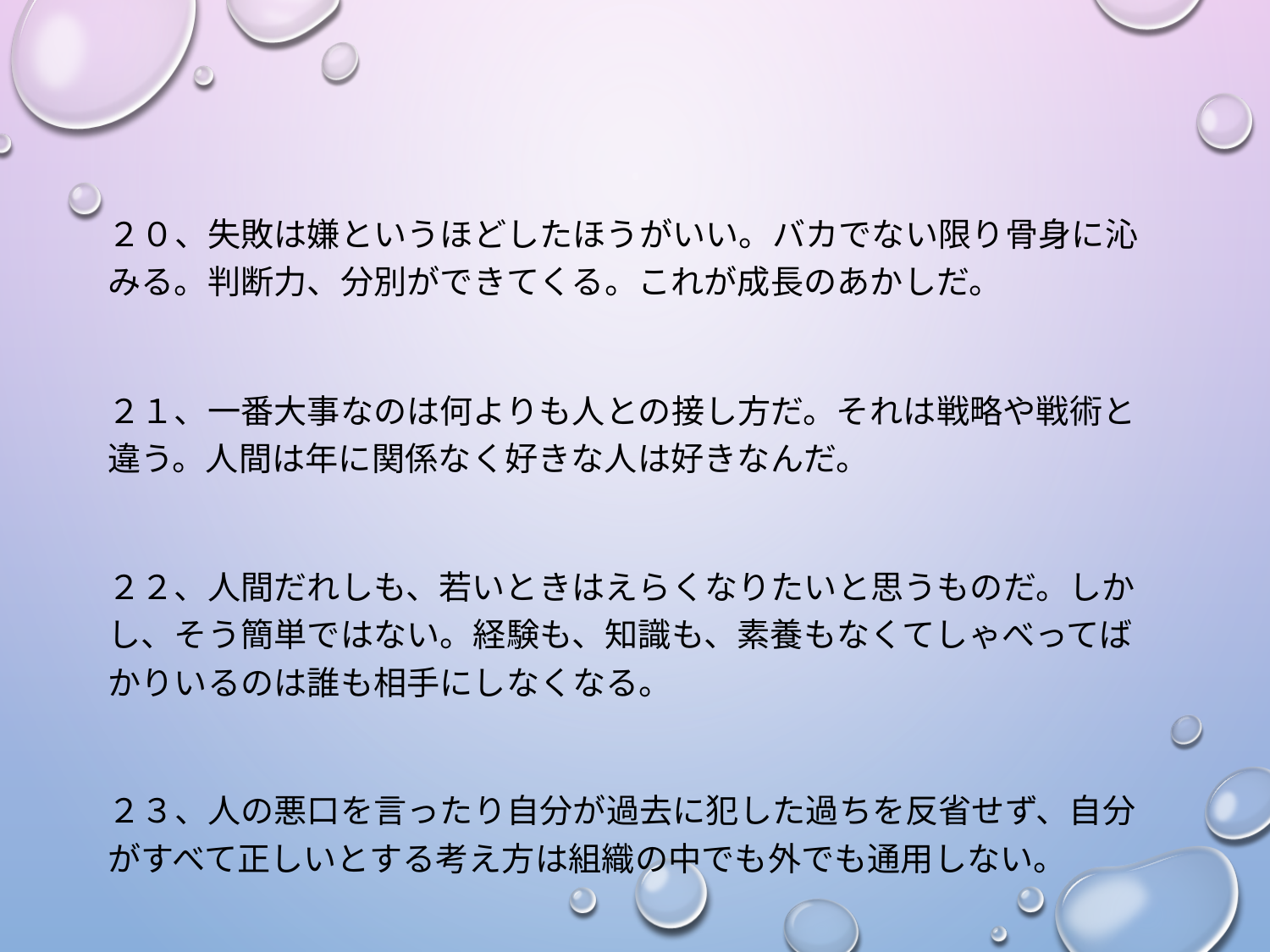

２０、失敗は嫌というほどしたほうがいい。バカでない限り骨身に沁みる。判断力、分別ができてくる。これが成長のあかしだ。

２１、一番大事なのは何よりも人との接し方だ。それは戦略や戦術と違う。人間は年に関係なく好きな人は好きなんだ。

２２、人間だれしも、若いときはえらくなりたいと思うものだ。しかし、そう簡単ではない。経験も、知識も、素養もなくてしゃべってばかりいるのは誰も相手にしなくなる。

２３、人の悪口を言ったり自分が過去に犯した過ちを反省せず、自分がすべて正しいとする考え方は組織の中でも外でも通用しない。